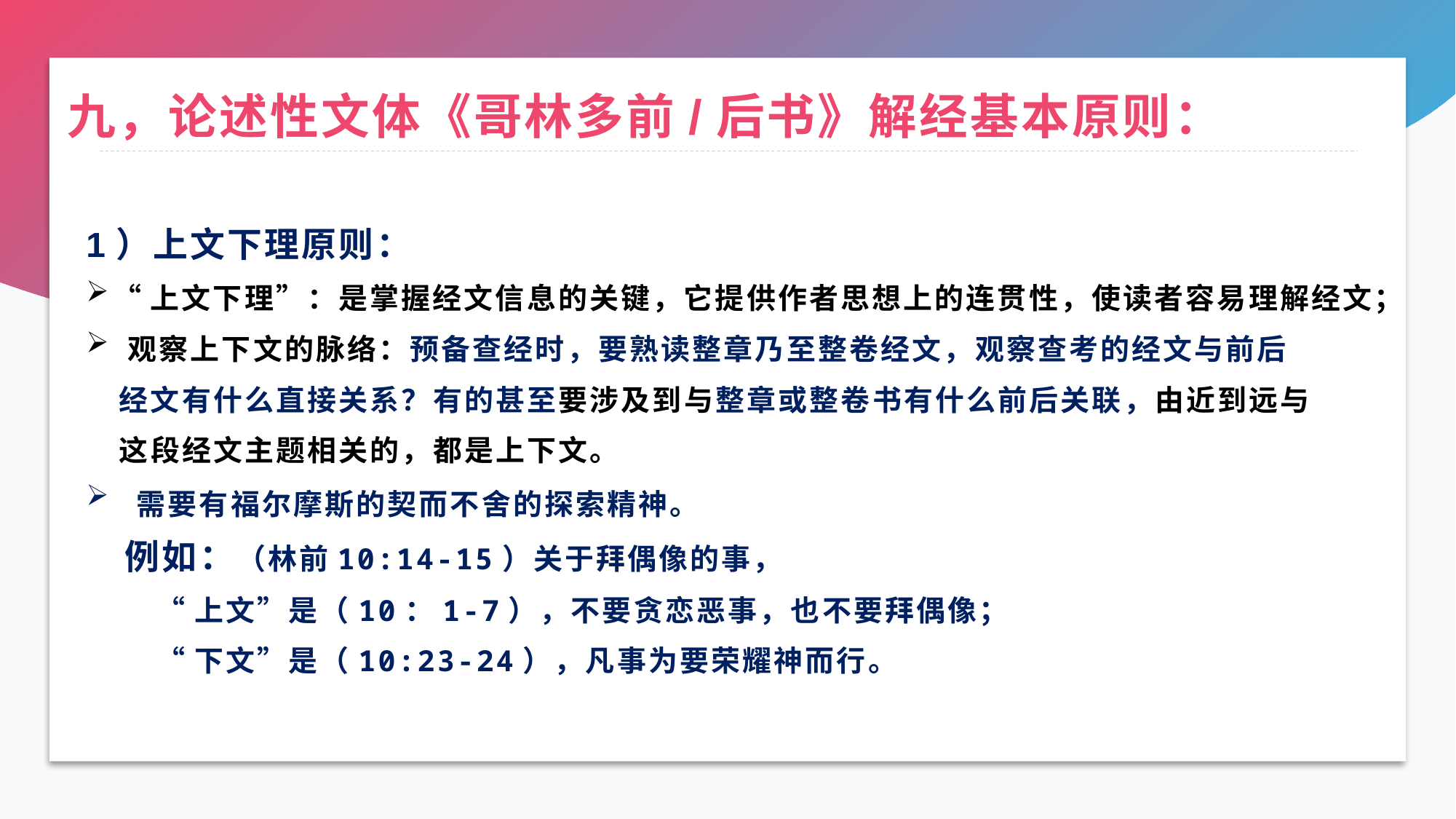

# 九，论述性文体《哥林多前/后书》解经基本原则：

1）上文下理原则：
“上文下理”：是掌握经文信息的关键，它提供作者思想上的连贯性，使读者容易理解经文；
 观察上下文的脉络：预备查经时，要熟读整章乃至整卷经文，观察查考的经文与前后
   经文有什么直接关系？有的甚至要涉及到与整章或整卷书有什么前后关联，由近到远与
   这段经文主题相关的，都是上下文。
  需要有福尔摩斯的契而不舍的探索精神。
   例如：（林前10:14-15）关于拜偶像的事，
        “上文”是（10：1-7），不要贪恋恶事，也不要拜偶像；
        “下文”是（10:23-24），凡事为要荣耀神而行。